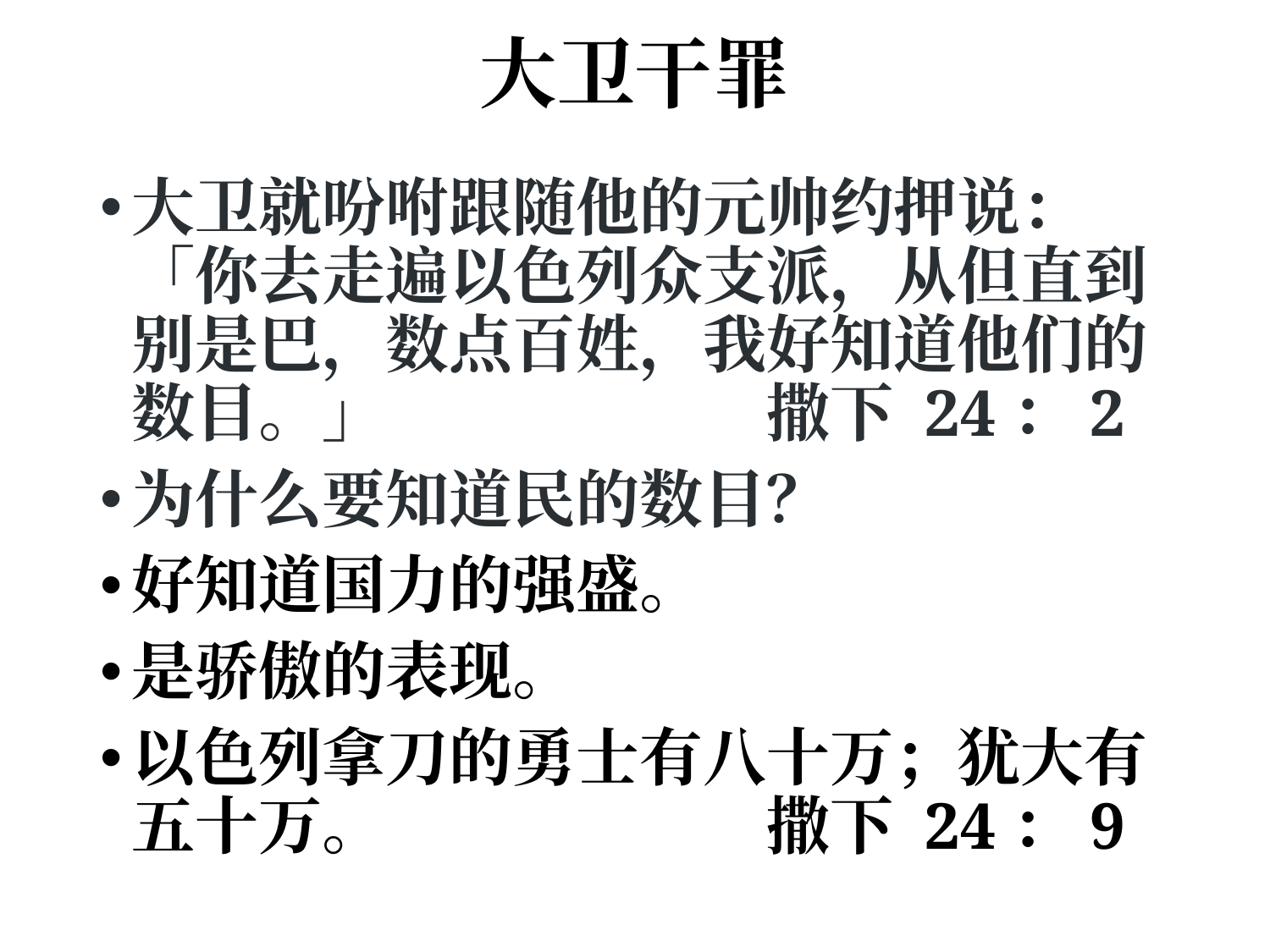

# 大卫干罪
大卫就吩咐跟随他的元帅约押说：「你去走遍以色列众支派，从但直到别是巴，数点百姓，我好知道他们的数目。」 			撒下 24：2
为什么要知道民的数目？
好知道国力的强盛。
是骄傲的表现。
以色列拿刀的勇士有八十万；犹大有五十万。 			撒下 24：9